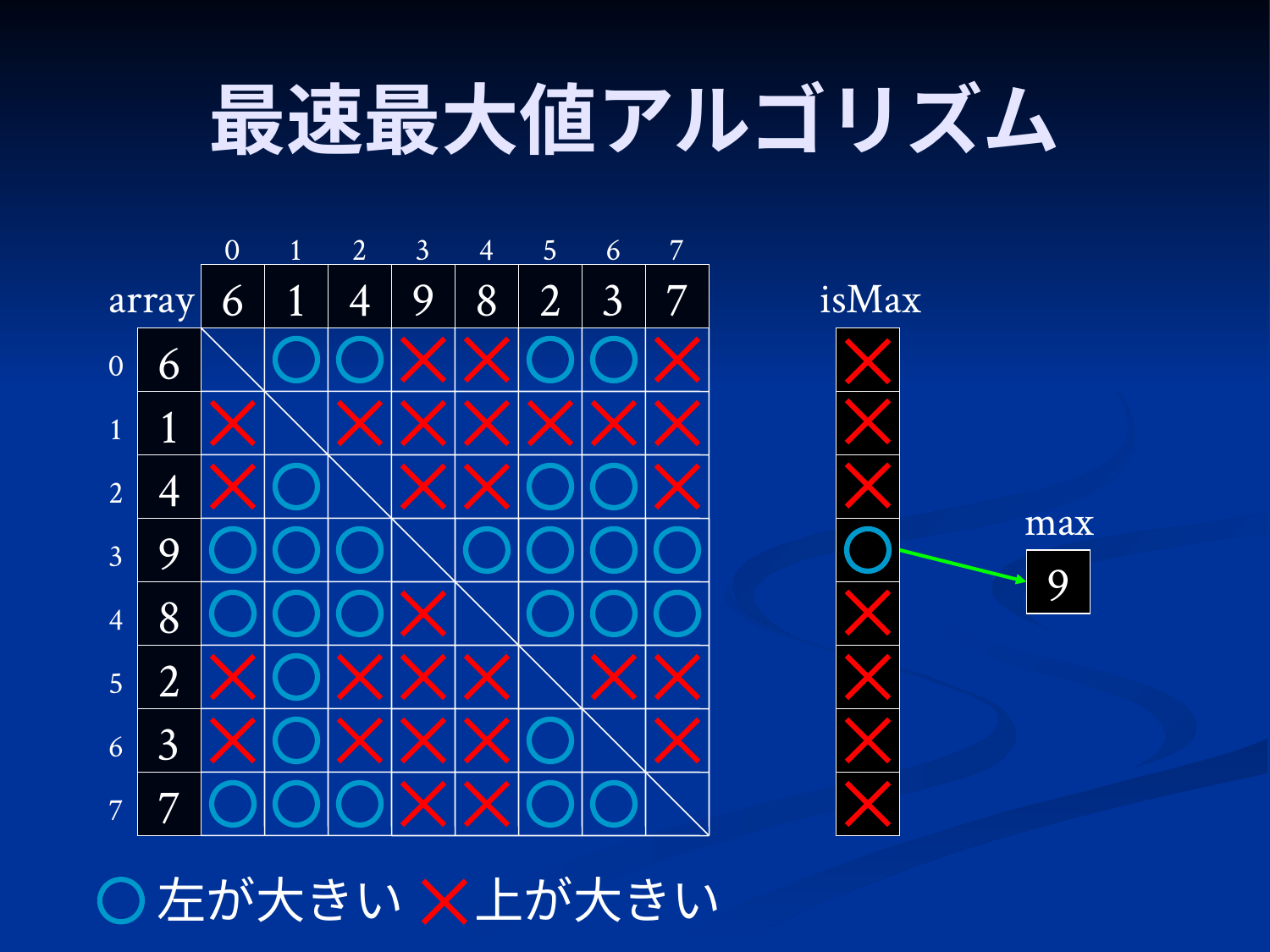

# 最速最大値アルゴリズム
0
1
2
3
4
5
6
7
array
6
1
4
9
8
2
3
7
6

0
1

1
4

2
9

3
8

4
2

5
3

6
7

7

isMax

max

9

左が大きい
上が大きい